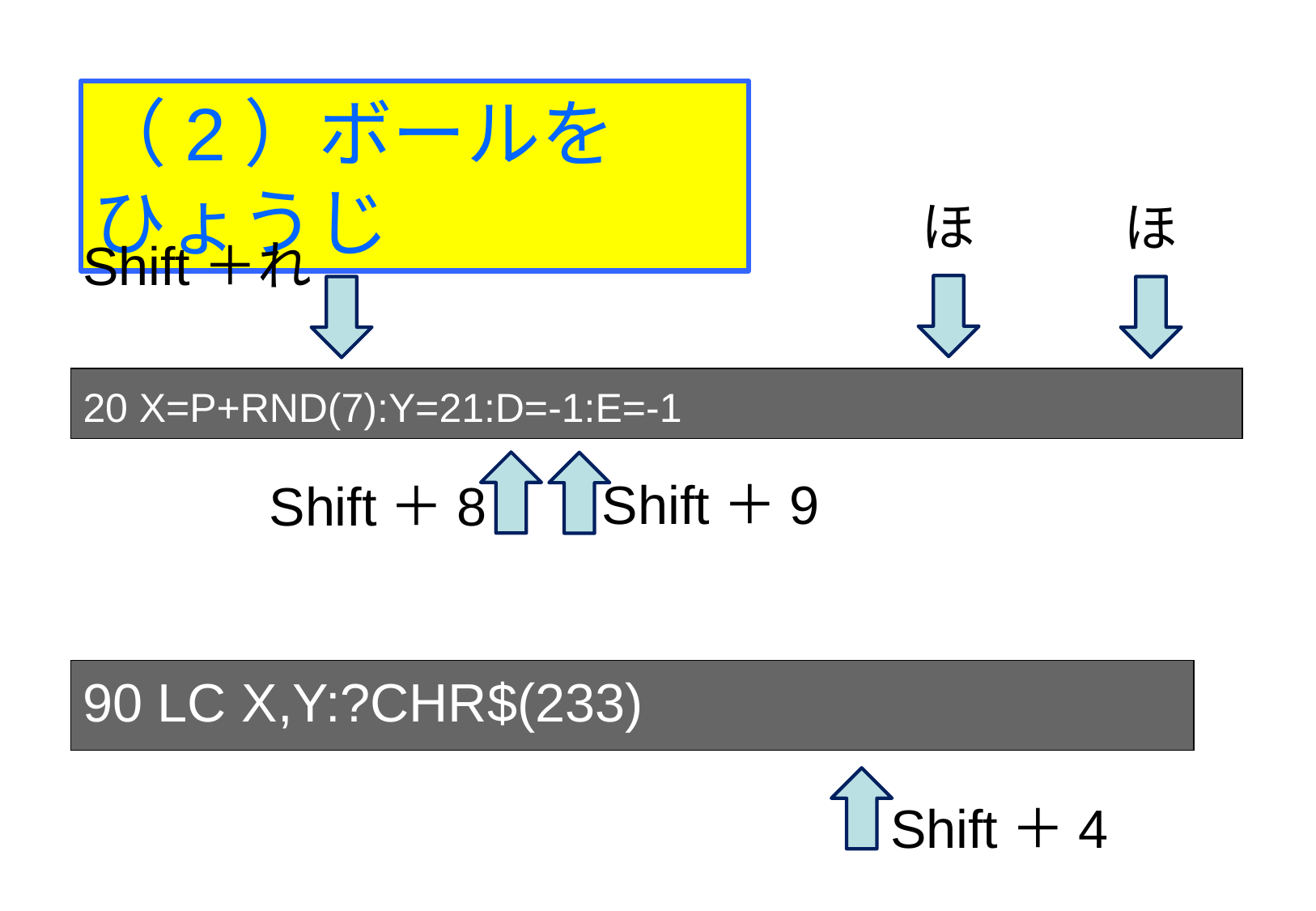

（2）ボールをひょうじ
ほ
ほ
Shift＋れ

20 X=P+RND(7):Y=21:D=-1:E=-1

Shift＋9
Shift＋8
90 LC X,Y:?CHR$(233)

Shift＋4